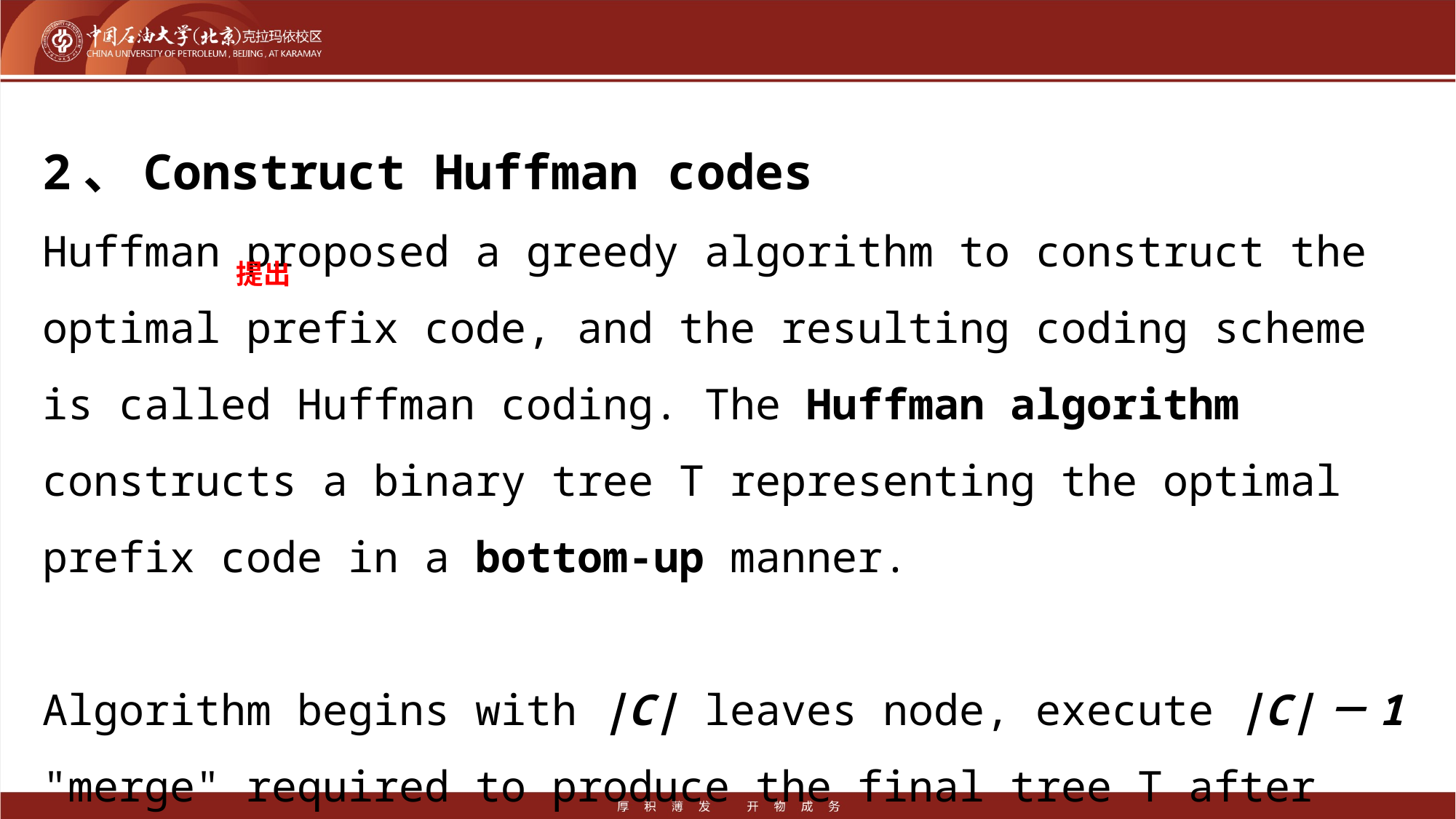

#
2、Construct Huffman codes
Huffman proposed a greedy algorithm to construct the optimal prefix code, and the resulting coding scheme is called Huffman coding. The Huffman algorithm constructs a binary tree T representing the optimal prefix code in a bottom-up manner.

Algorithm begins with |C| leaves node, execute |C|－1 "merge" required to produce the final tree T after operation.
提出